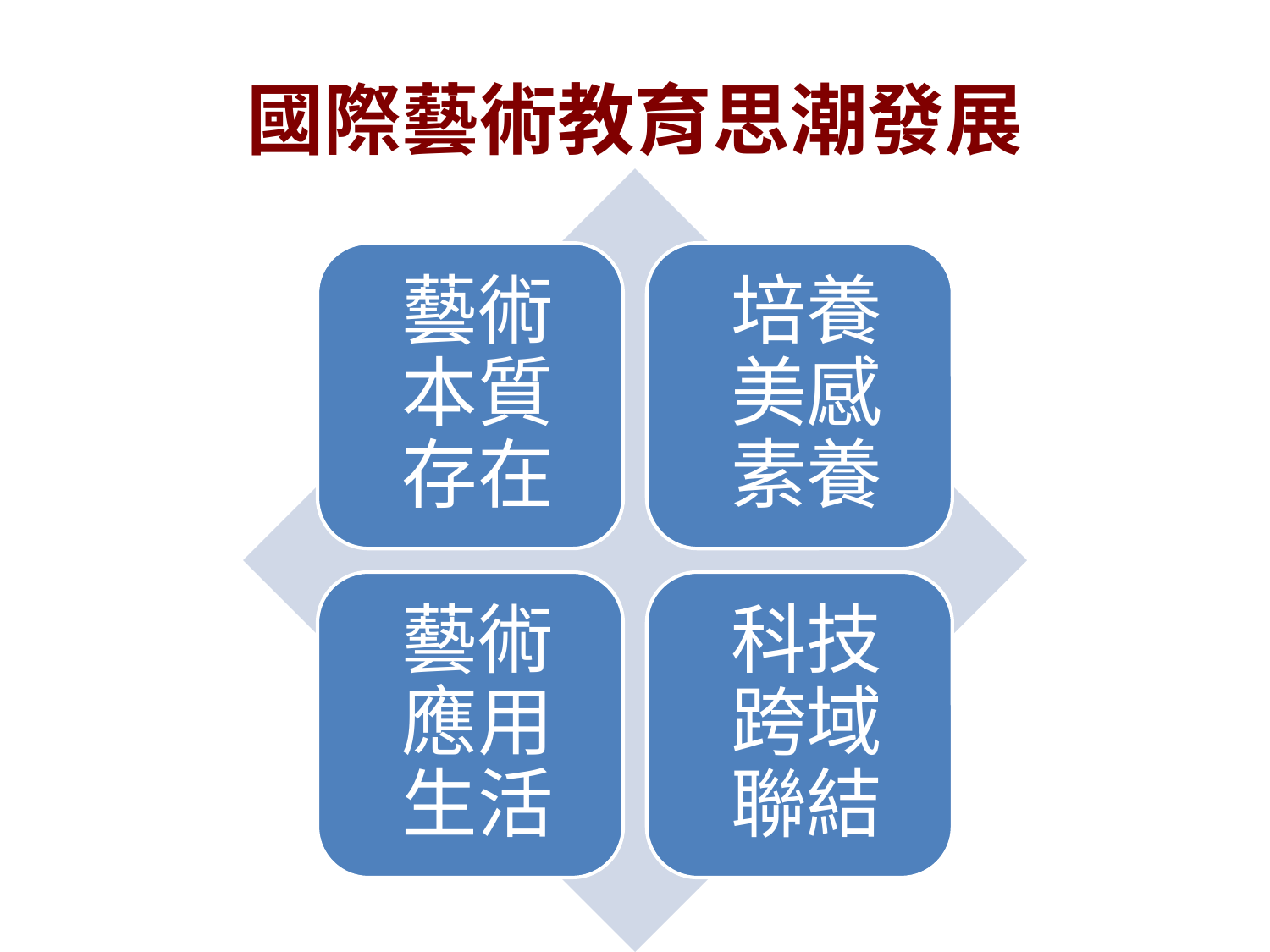

# 國際藝術教育思潮發展
藝術本質存在
培養美感素養
藝術應用生活
科技跨域聯結